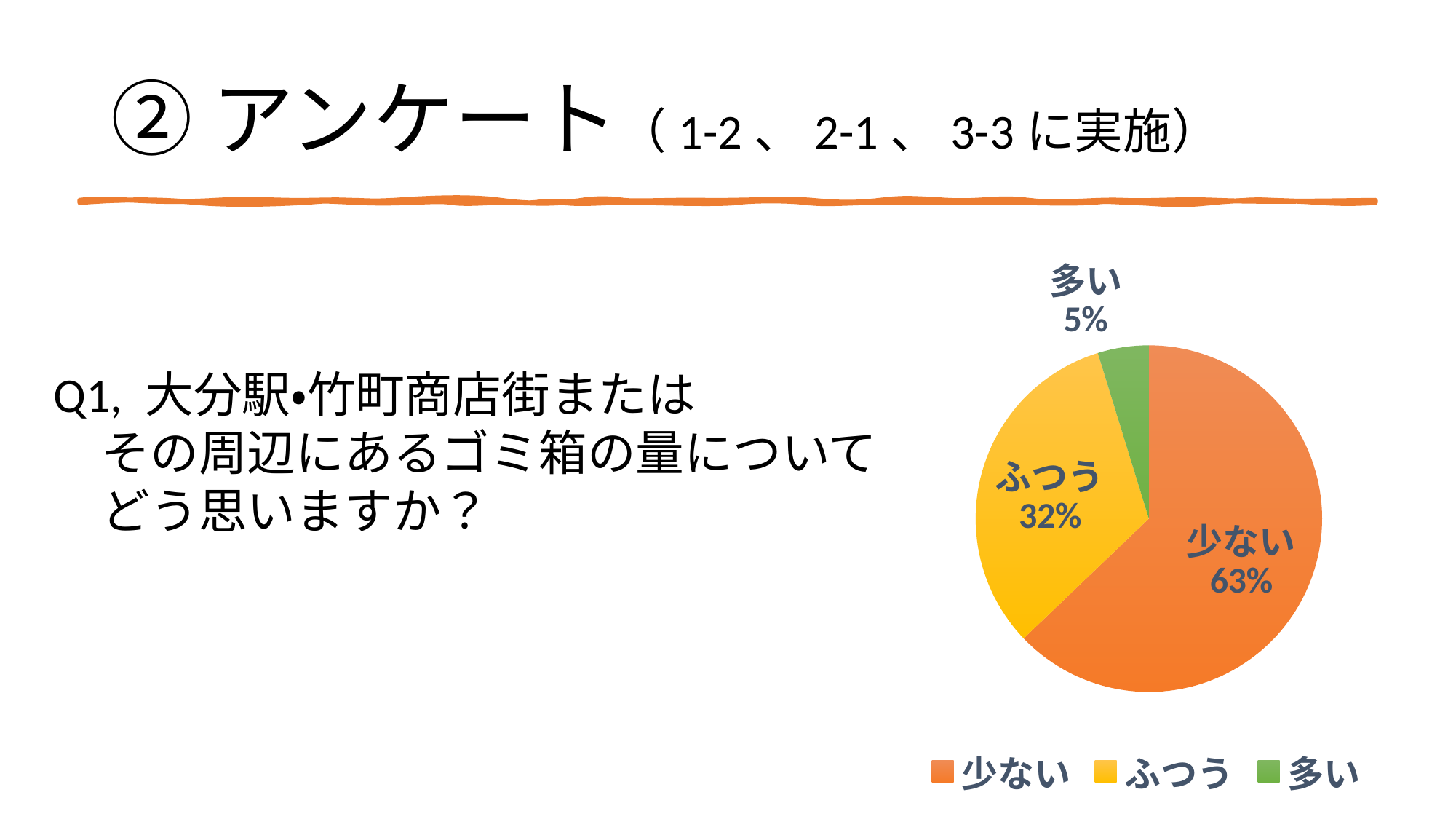

# ②アンケート（1-2、2-1、3-3に実施）

### Chart

| Category | 大分駅・竹町商店街またはその周辺にあるゴミ箱の量についてどう思いますか？ |
|---|---|
| 少ない | 66.0 |
| ふつう | 34.0 |
| 多い | 5.0 |
Q1, 大分駅・竹町商店街または
　その周辺にあるゴミ箱の量について
　どう思いますか？